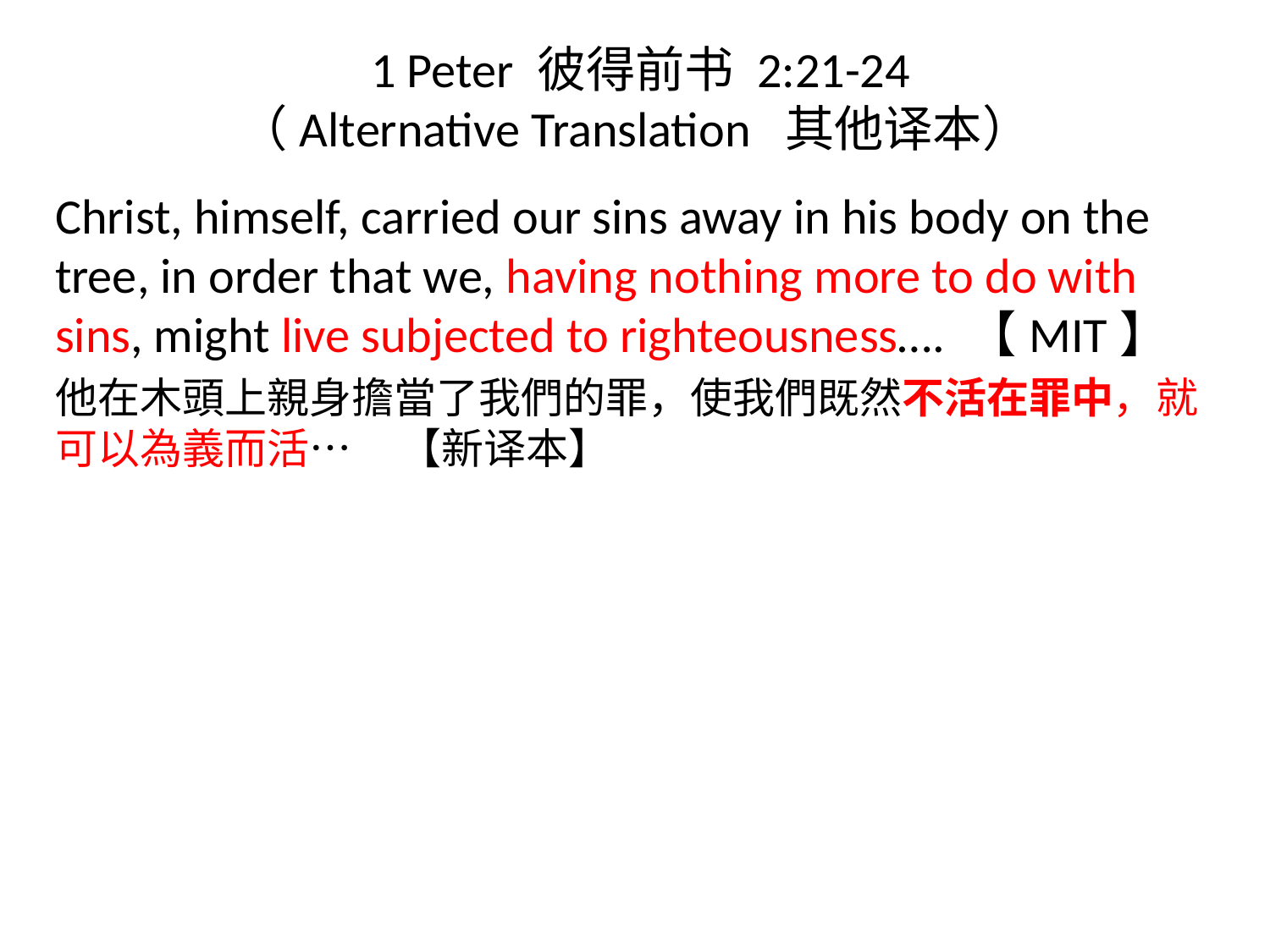

# 1 Peter 彼得前书 2:21-24 （Alternative Translation  其他译本）

Christ, himself, carried our sins away in his body on the tree, in order that we, having nothing more to do with sins, might live subjected to righteousness…. 【MIT】
他在木頭上親身擔當了我們的罪，使我們既然不活在罪中，就可以為義而活…     【新译本】